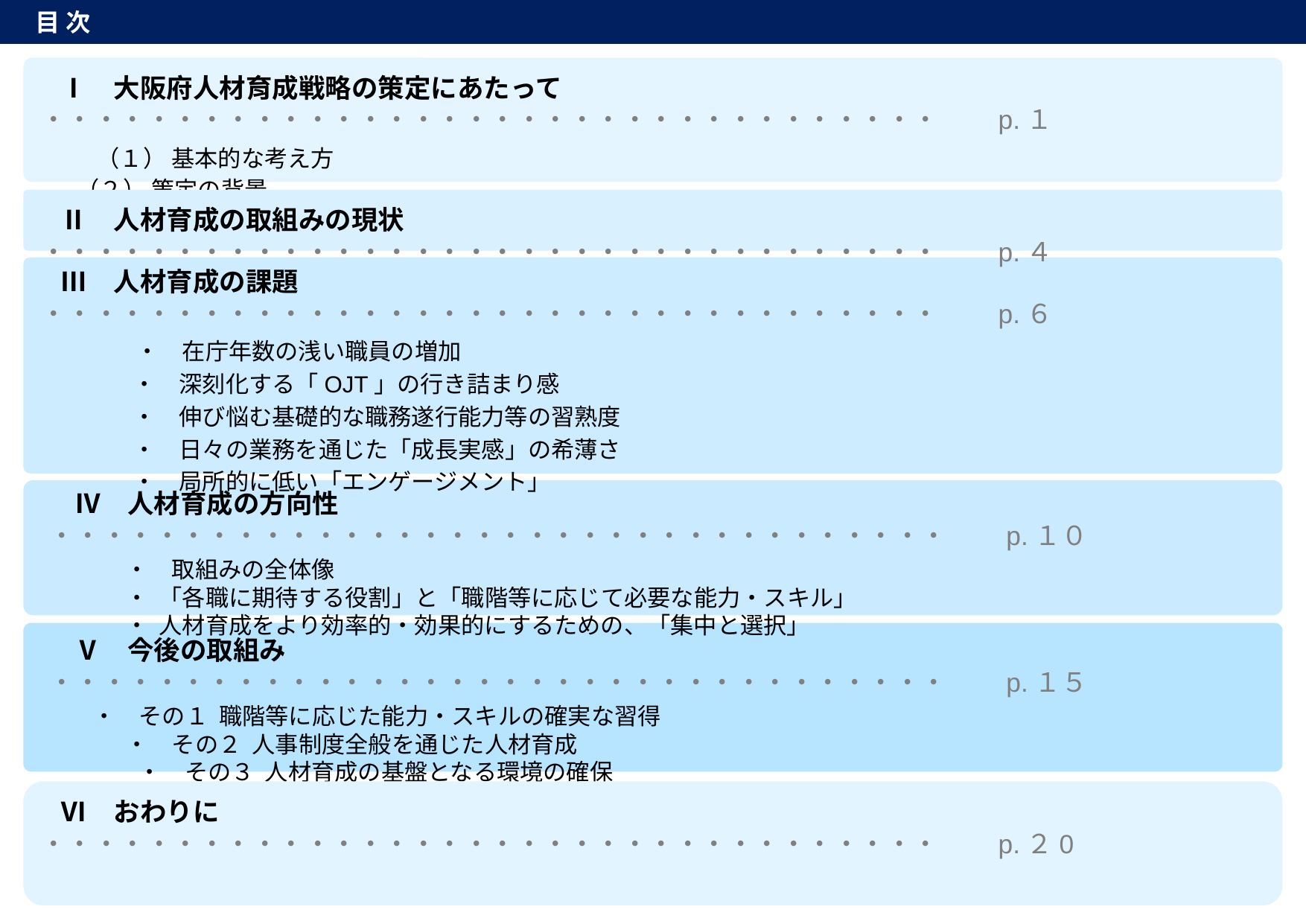

目 次

　Ⅰ　大阪府人材育成戦略の策定にあたって　    　　　    ・・・・・・・・・・・・・・・・・・・・・・・・・・・・・・・・・・　　p.１
　　   （１） 基本的な考え方
       （２） 策定の背景

　Ⅱ　人材育成の取組みの現状                               　 ・・・・・・・・・・・・・・・・・・・・・・・・・・・・・・・・・・　　p.４

　Ⅲ　人材育成の課題                                           　 ・・・・・・・・・・・・・・・・・・・・・・・・・・・・・・・・・・　　p.６
　　　　 ・　在庁年数の浅い職員の増加
　　　　 ・　深刻化する「OJT」の行き詰まり感
　　　　 ・　伸び悩む基礎的な職務遂行能力等の習熟度
　　　　 ・　日々の業務を通じた「成長実感」の希薄さ
　　　　 ・　局所的に低い「エンゲージメント」

　　Ⅳ　人材育成の方向性　　　　　　　　　　　　　　　　　　　　　・・・・・・・・・・・・・・・・・・・・・・・・・・・・・・・・・・　　p.１０
　　  　　・　取組みの全体像
　　　　  ・  「各職に期待する役割」と「職階等に応じて必要な能力・スキル」
　　　　  ・  人材育成をより効率的・効果的にするための、「集中と選択」

　　Ⅴ　今後の取組み　　　　　　　　　　　　　　　　　　　　　　　　・・・・・・・・・・・・・・・・・・・・・・・・・・・・・・・・・・　　p.１５
        　・　その１  職階等に応じた能力・スキルの確実な習得
　　　 　 ・　その２  人事制度全般を通じた人材育成
　　　　　・　その３  人材育成の基盤となる環境の確保

　Ⅵ　おわりに　　　　　　　　　　　　　　　　　　　　　　　　　　　 ・・・・・・・・・・・・・・・・・・・・・・・・・・・・・・・・・・　　p.２0